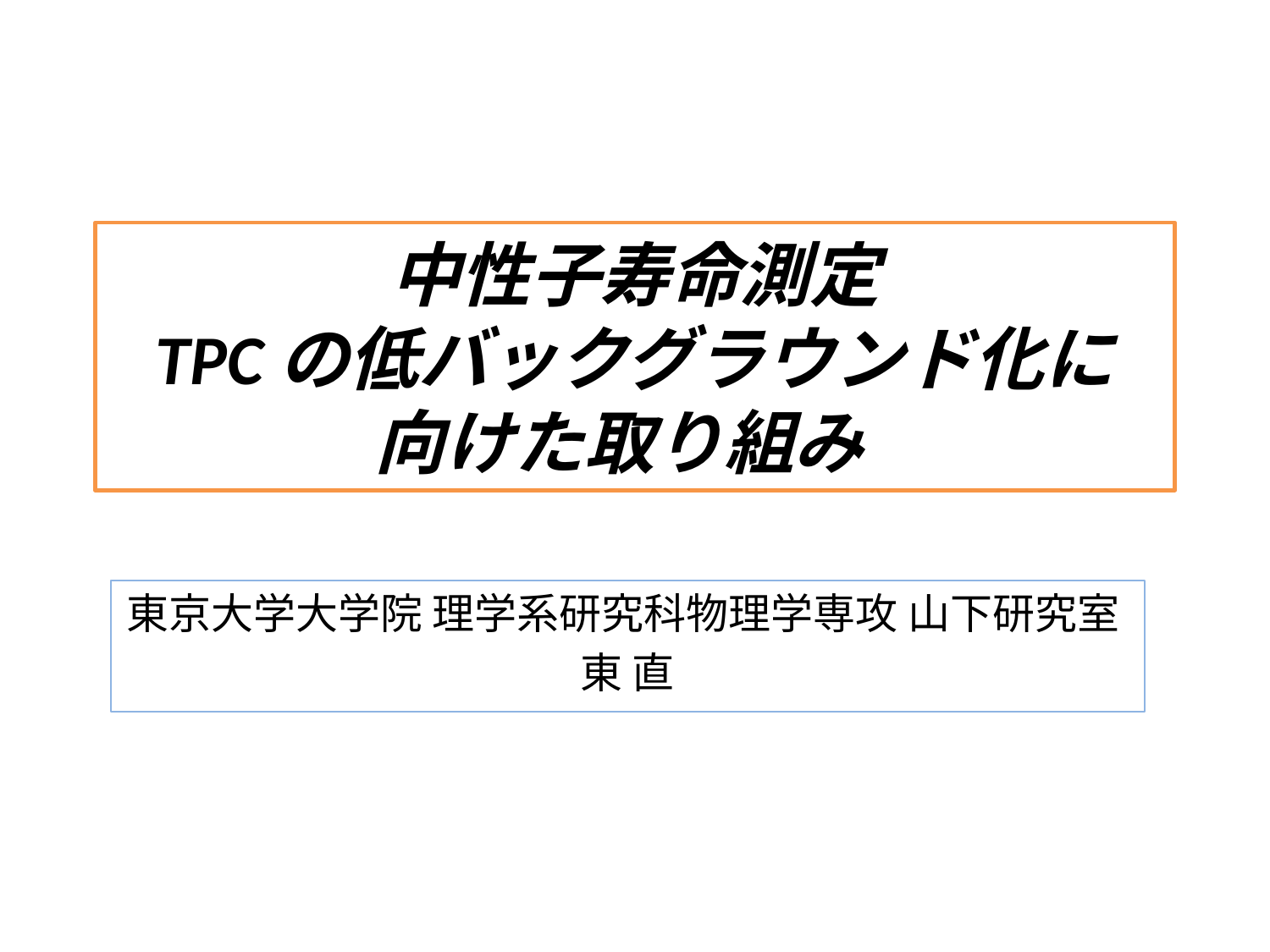

# 中性子寿命測定 TPCの低バックグラウンド化に 向けた取り組み
東京大学大学院 理学系研究科物理学専攻 山下研究室
東 直